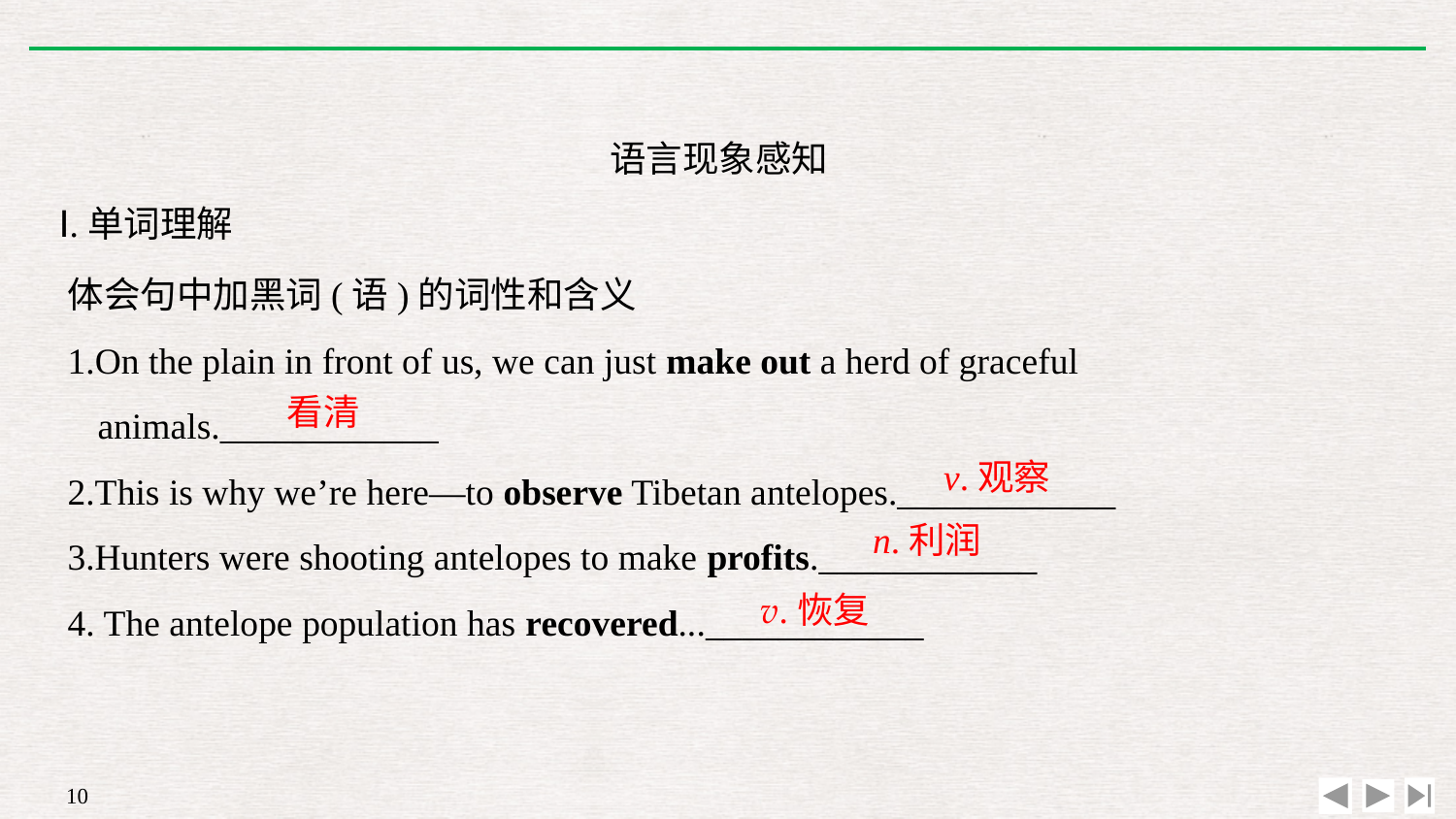

语言现象感知
Ⅰ.单词理解
体会句中加黑词(语)的词性和含义
1.On the plain in front of us, we can just make out a herd of graceful animals.____________
2.This is why we’re here—to observe Tibetan antelopes.____________
3.Hunters were shooting antelopes to make profits.____________
4. The antelope population has recovered...____________
看清
v.观察
n.利润
v.恢复